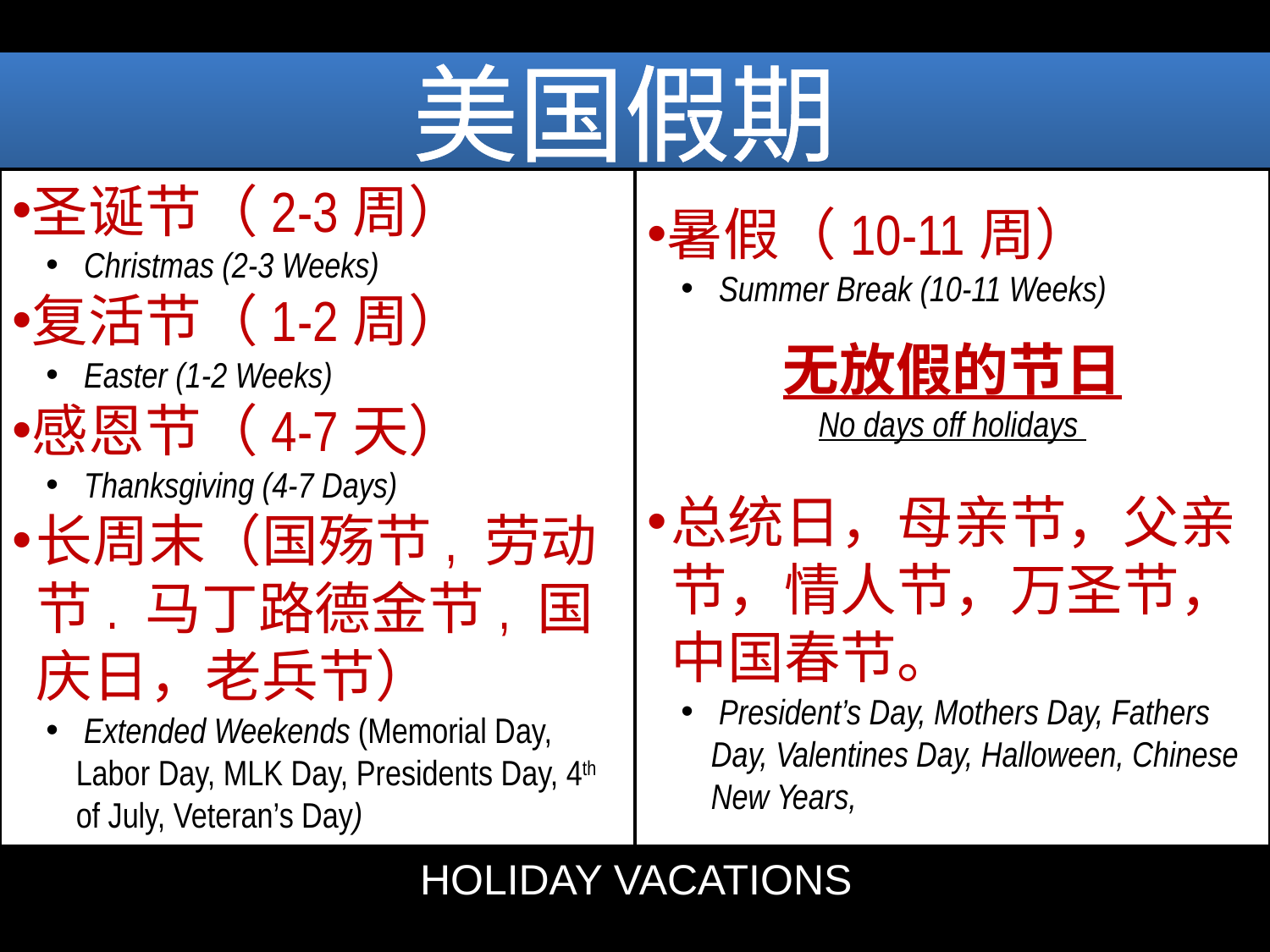

美国假期
圣诞节（2-3周）
 Christmas (2-3 Weeks)
复活节（1-2周）
 Easter (1-2 Weeks)
感恩节（4-7天）
 Thanksgiving (4-7 Days)
长周末（国殇节, 劳动节. 马丁路德金节, 国庆日，老兵节）
 Extended Weekends (Memorial Day, Labor Day, MLK Day, Presidents Day, 4th of July, Veteran’s Day)

暑假（10-11周）
 Summer Break (10-11 Weeks)

无放假的节日
No days off holidays

总统日，母亲节，父亲节，情人节，万圣节，中国春节。
 President’s Day, Mothers Day, Fathers Day, Valentines Day, Halloween, Chinese New Years,
HOLIDAY VACATIONS